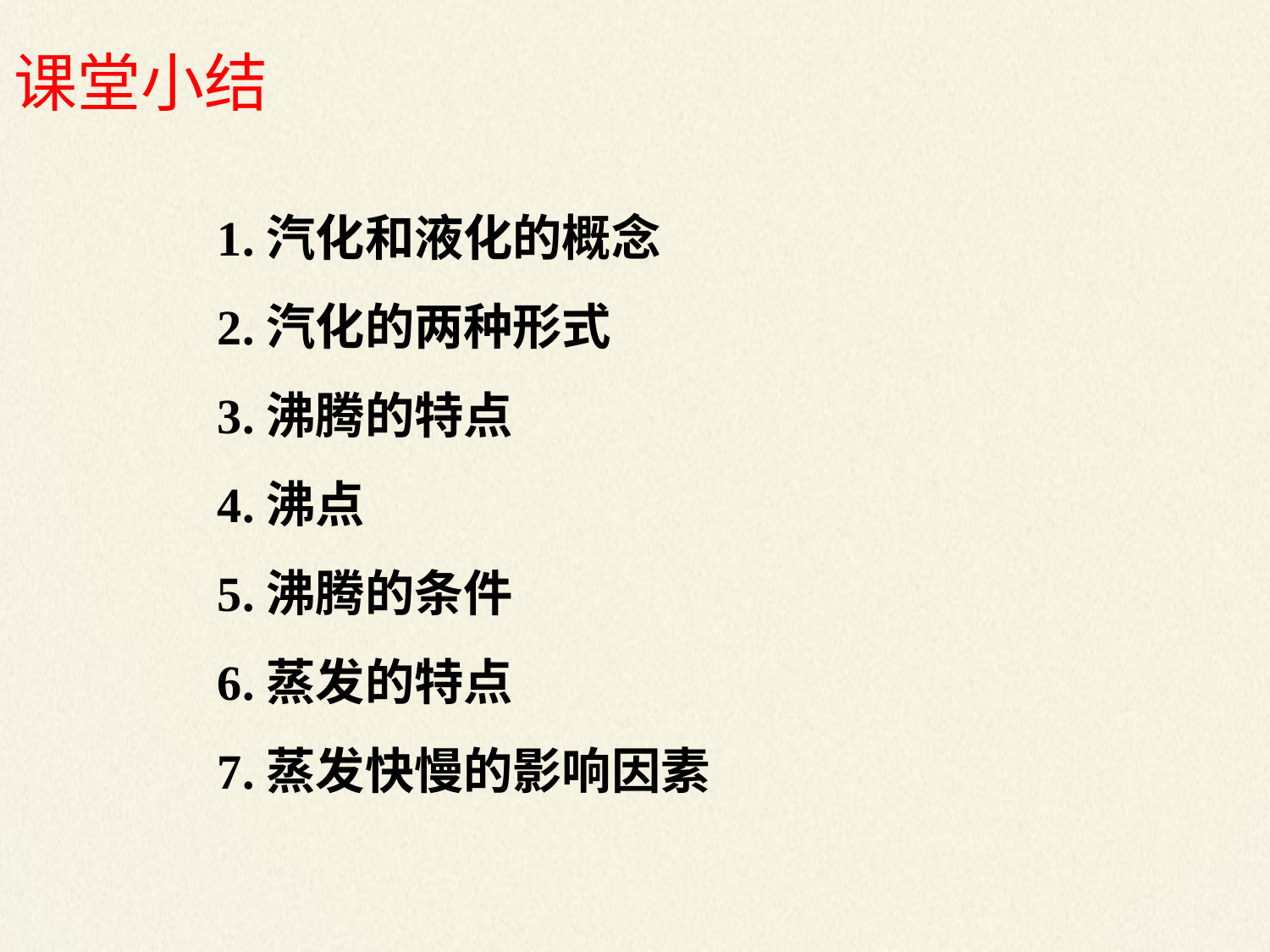

课堂小结
1.汽化和液化的概念
2.汽化的两种形式
3.沸腾的特点
4.沸点
5.沸腾的条件
6.蒸发的特点
7.蒸发快慢的影响因素